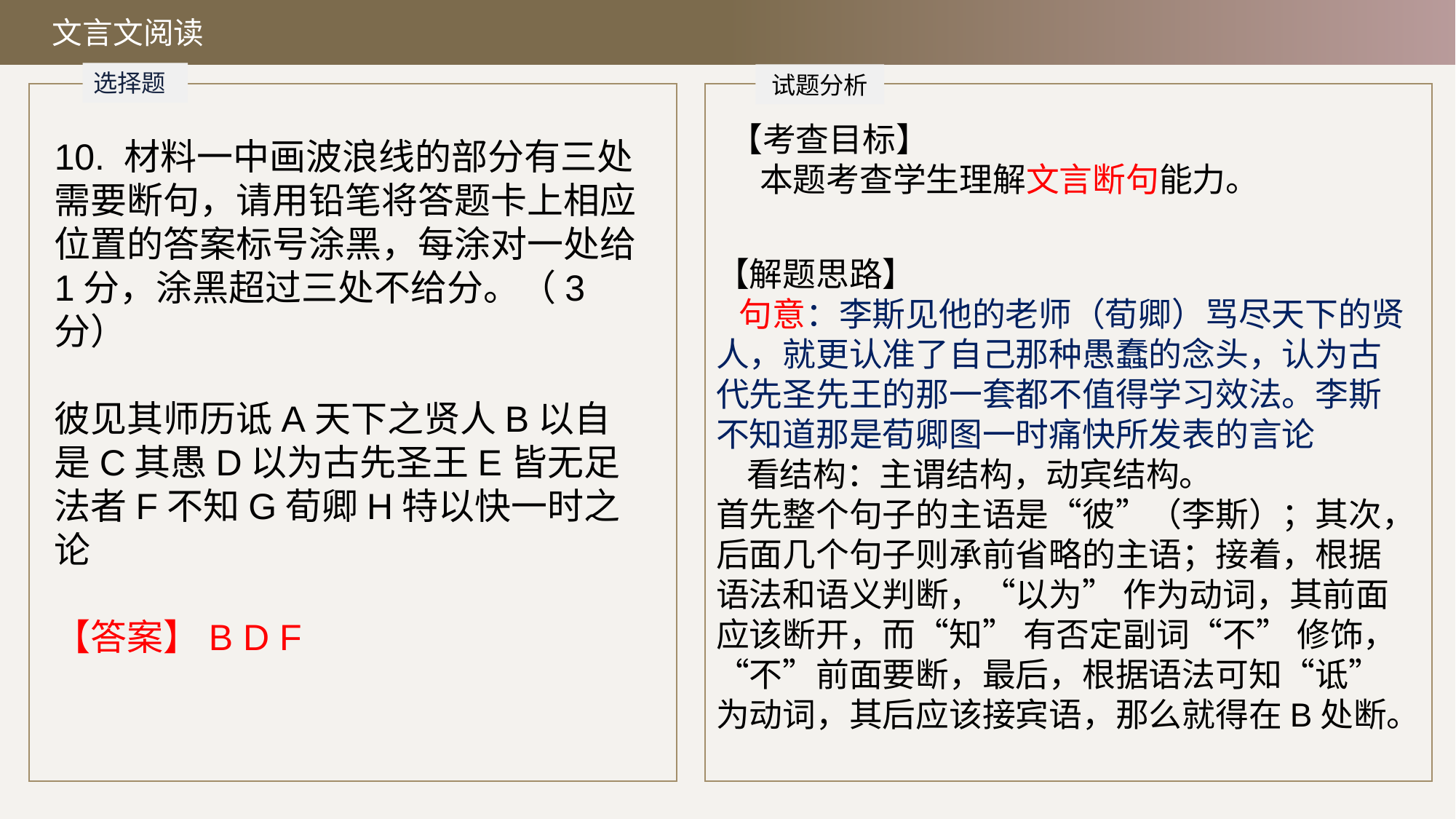

文言文阅读
选择题
试题分析

【考查目标】
   本题考查学生理解文言断句能力。
10. 材料一中画波浪线的部分有三处需要断句，请用铅笔将答题卡上相应位置的答案标号涂黑，每涂对一处给1分，涂黑超过三处不给分。（3分）

彼见其师历诋A天下之贤人B以自是C其愚D以为古先圣王E皆无足法者F不知G荀卿H特以快一时之论

【答案】B D F
【解题思路】
  句意：李斯见他的老师（荀卿）骂尽天下的贤人，就更认准了自己那种愚蠢的念头，认为古代先圣先王的那一套都不值得学习效法。李斯不知道那是荀卿图一时痛快所发表的言论
   看结构：主谓结构，动宾结构。
首先整个句子的主语是“彼”（李斯）；其次，后面几个句子则承前省略的主语；接着，根据语法和语义判断，“以为” 作为动词，其前面应该断开，而“知” 有否定副词“不” 修饰，“不”前面要断，最后，根据语法可知“诋”为动词，其后应该接宾语，那么就得在B处断。